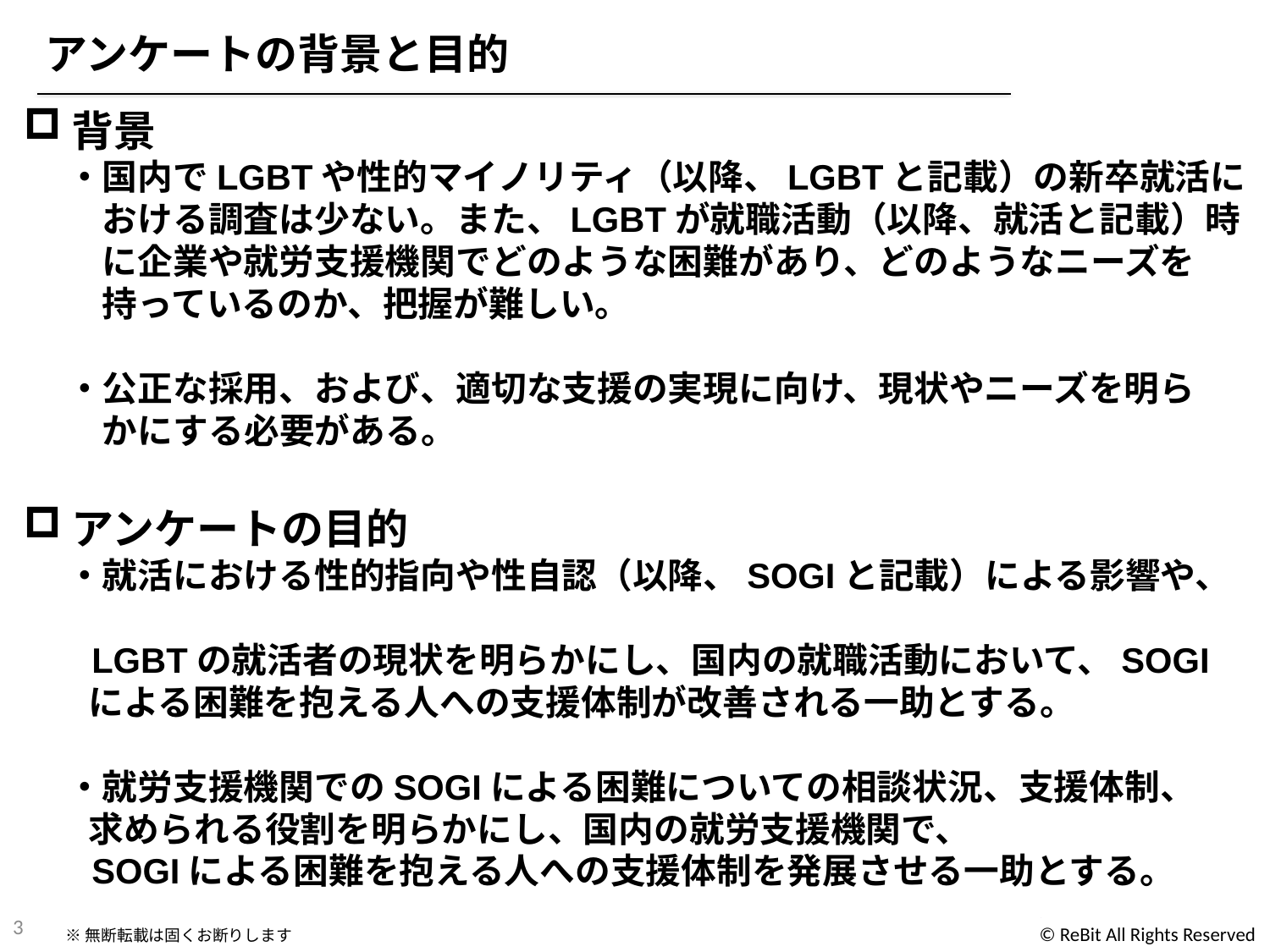

アンケートの背景と目的
背景
　 ・国内でLGBTや性的マイノリティ（以降、LGBTと記載）の新卒就活に
　　 おける調査は少ない。また、LGBTが就職活動（以降、就活と記載）時
　　 に企業や就労支援機関でどのような困難があり、どのようなニーズを
　　 持っているのか、把握が難しい。

　 ・公正な採用、および、適切な支援の実現に向け、現状やニーズを明ら
　　 かにする必要がある。

アンケートの目的
　 ・就活における性的指向や性自認（以降、SOGIと記載）による影響や、
       LGBTの就活者の現状を明らかにし、国内の就職活動において、SOGI
       による困難を抱える人への支援体制が改善される一助とする。

　 ・就労支援機関でのSOGIによる困難についての相談状況、支援体制、
       求められる役割を明らかにし、国内の就労支援機関で、
       SOGIによる困難を抱える人への支援体制を発展させる一助とする。
3